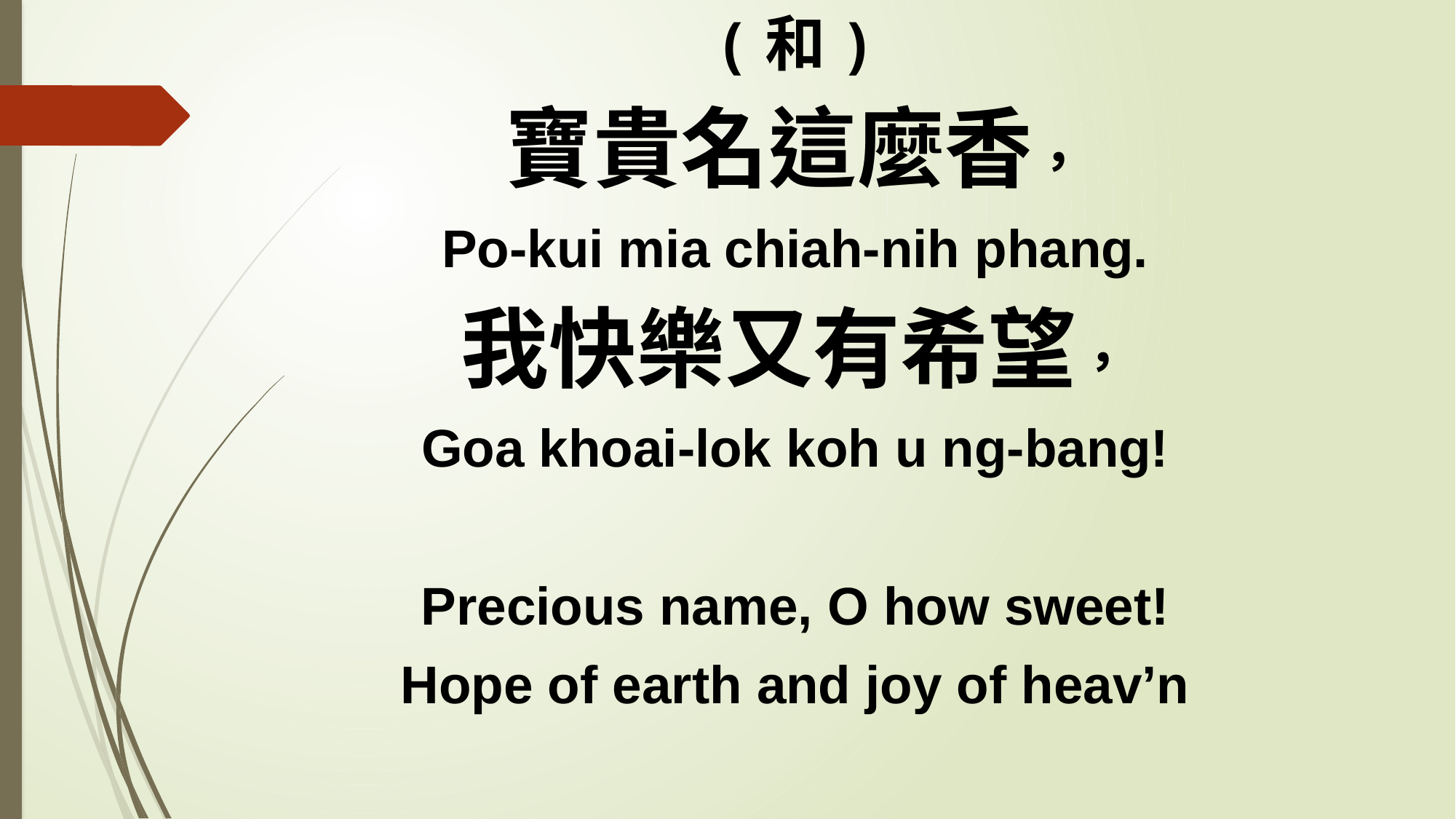

(和)
寶貴名這麼香，
Po-kui mia chiah-nih phang.
我快樂又有希望，
Goa khoai-lok koh u ng-bang!

Precious name, O how sweet!
Hope of earth and joy of heav’n